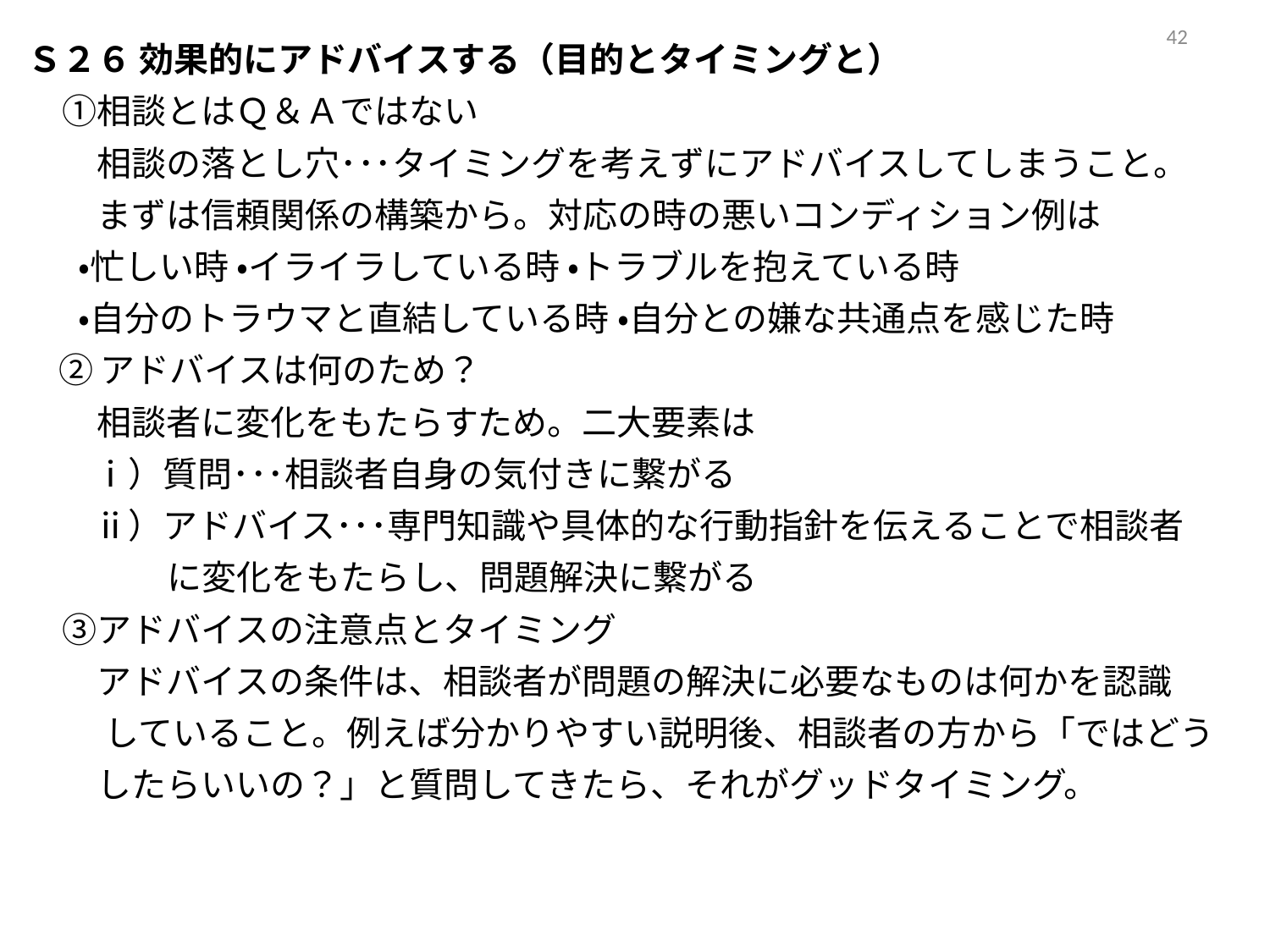

42
Ｓ２６ 効果的にアドバイスする（目的とタイミングと）
　①相談とはＱ＆Ａではない
　　相談の落とし穴･･･タイミングを考えずにアドバイスしてしまうこと。
　　まずは信頼関係の構築から。対応の時の悪いコンディション例は
　  ・忙しい時 ・イライラしている時 ・トラブルを抱えている時
　  ・自分のトラウマと直結している時 ・自分との嫌な共通点を感じた時
    ②アドバイスは何のため？
　　相談者に変化をもたらすため。二大要素は
　    ⅰ）質問･･･相談者自身の気付きに繋がる
　    ⅱ）アドバイス･･･専門知識や具体的な行動指針を伝えることで相談者
                 に変化をもたらし、問題解決に繋がる
　③アドバイスの注意点とタイミング
　　アドバイスの条件は、相談者が問題の解決に必要なものは何かを認識
         していること。例えば分かりやすい説明後、相談者の方から「ではどう
　　したらいいの？」と質問してきたら、それがグッドタイミング。